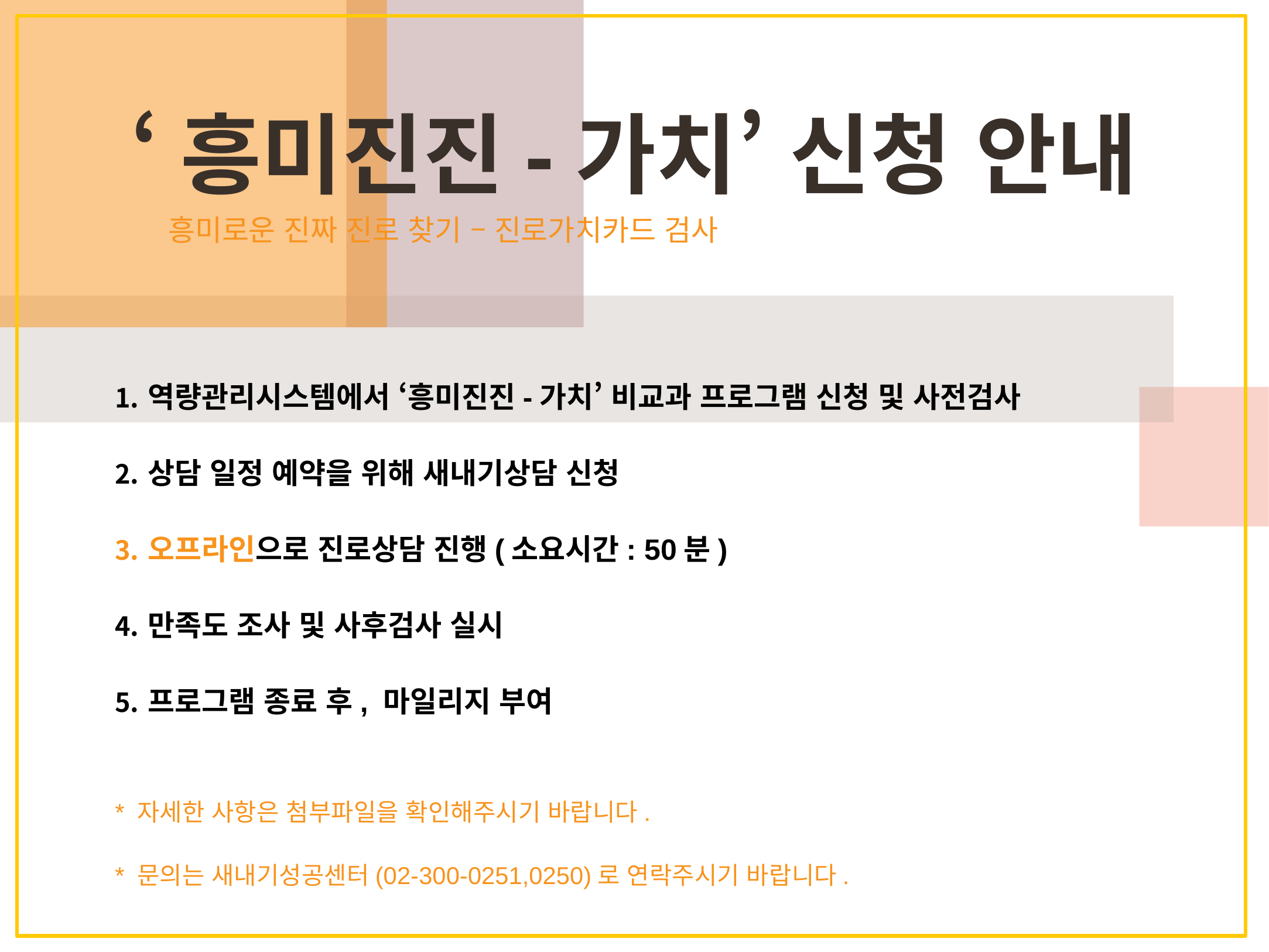

# ‘흥미진진-가치’ 신청 안내
흥미로운 진짜 진로 찾기 – 진로가치카드 검사
역량관리시스템에서 ‘흥미진진-가치’ 비교과 프로그램 신청 및 사전검사
상담 일정 예약을 위해 새내기상담 신청
오프라인으로 진로상담 진행(소요시간: 50분)
만족도 조사 및 사후검사 실시
프로그램 종료 후, 마일리지 부여

* 자세한 사항은 첨부파일을 확인해주시기 바랍니다.
* 문의는 새내기성공센터(02-300-0251,0250)로 연락주시기 바랍니다.